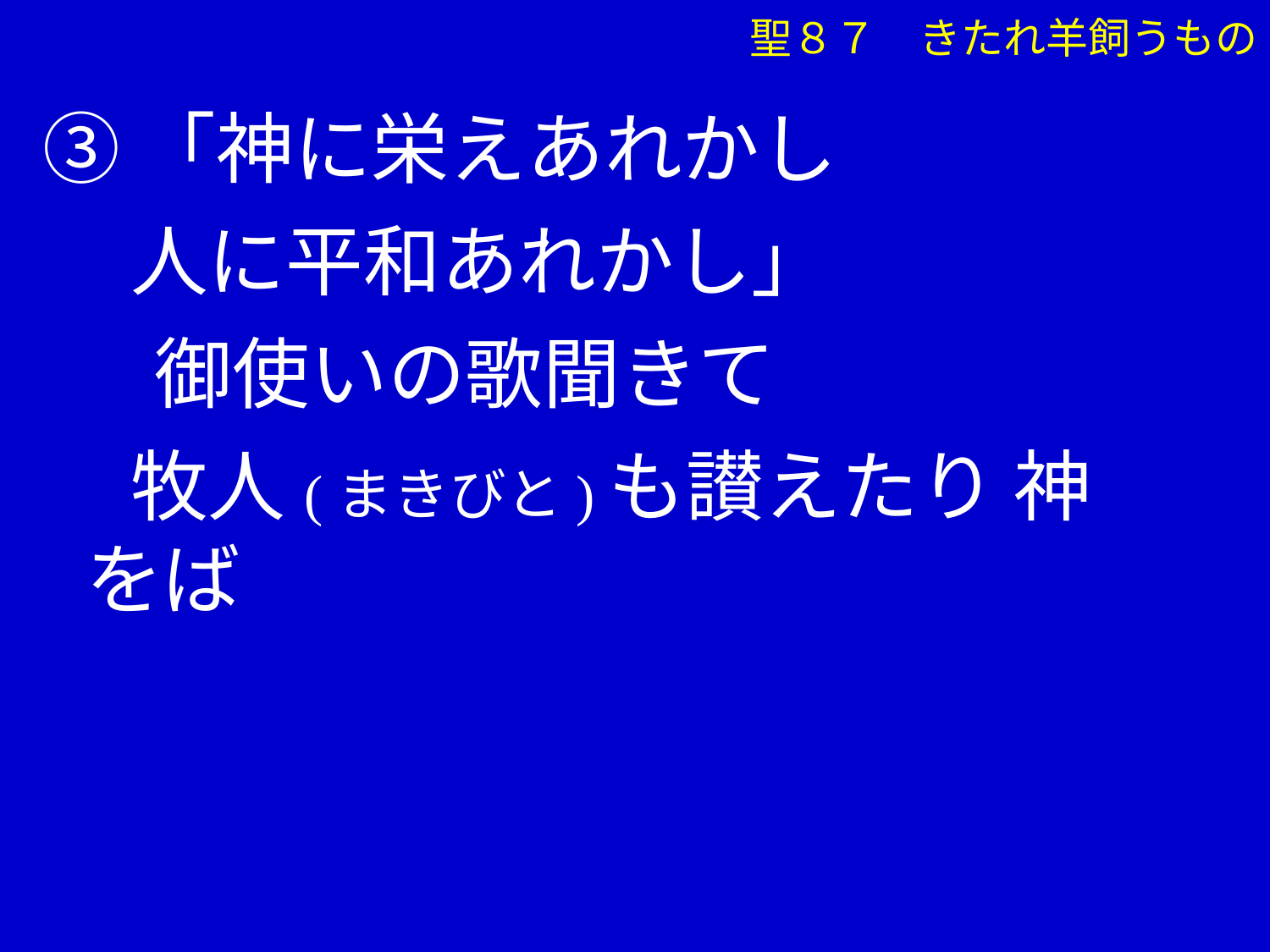

③「神に栄えあれかし
    人に平和あれかし」
　  御使いの歌聞きて
    牧人(まきびと)も讃えたり 神をば

聖８７　きたれ羊飼うもの